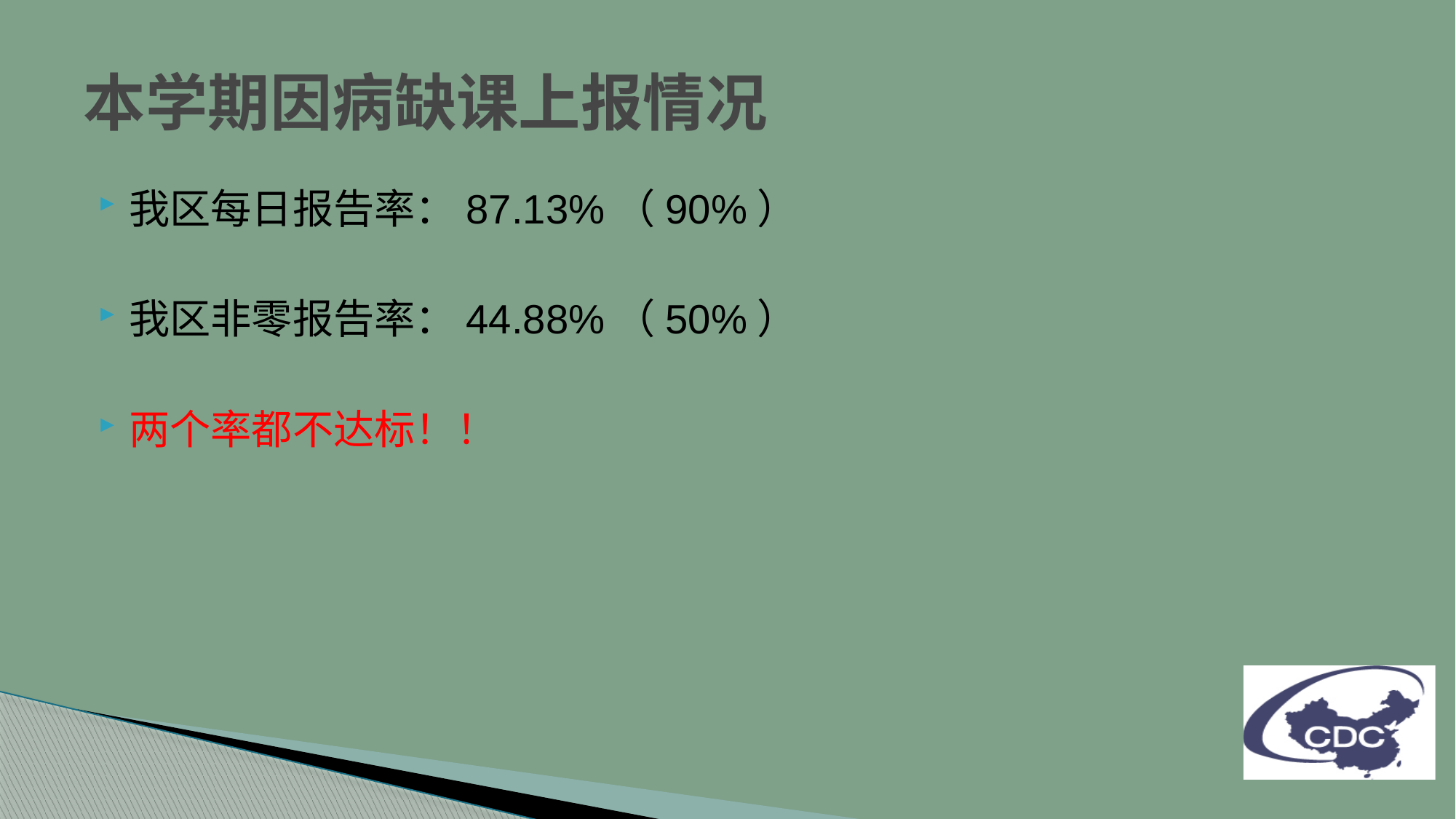

# 本学期因病缺课上报情况
我区每日报告率：87.13%（90%）

我区非零报告率：44.88%（50%）

两个率都不达标！！